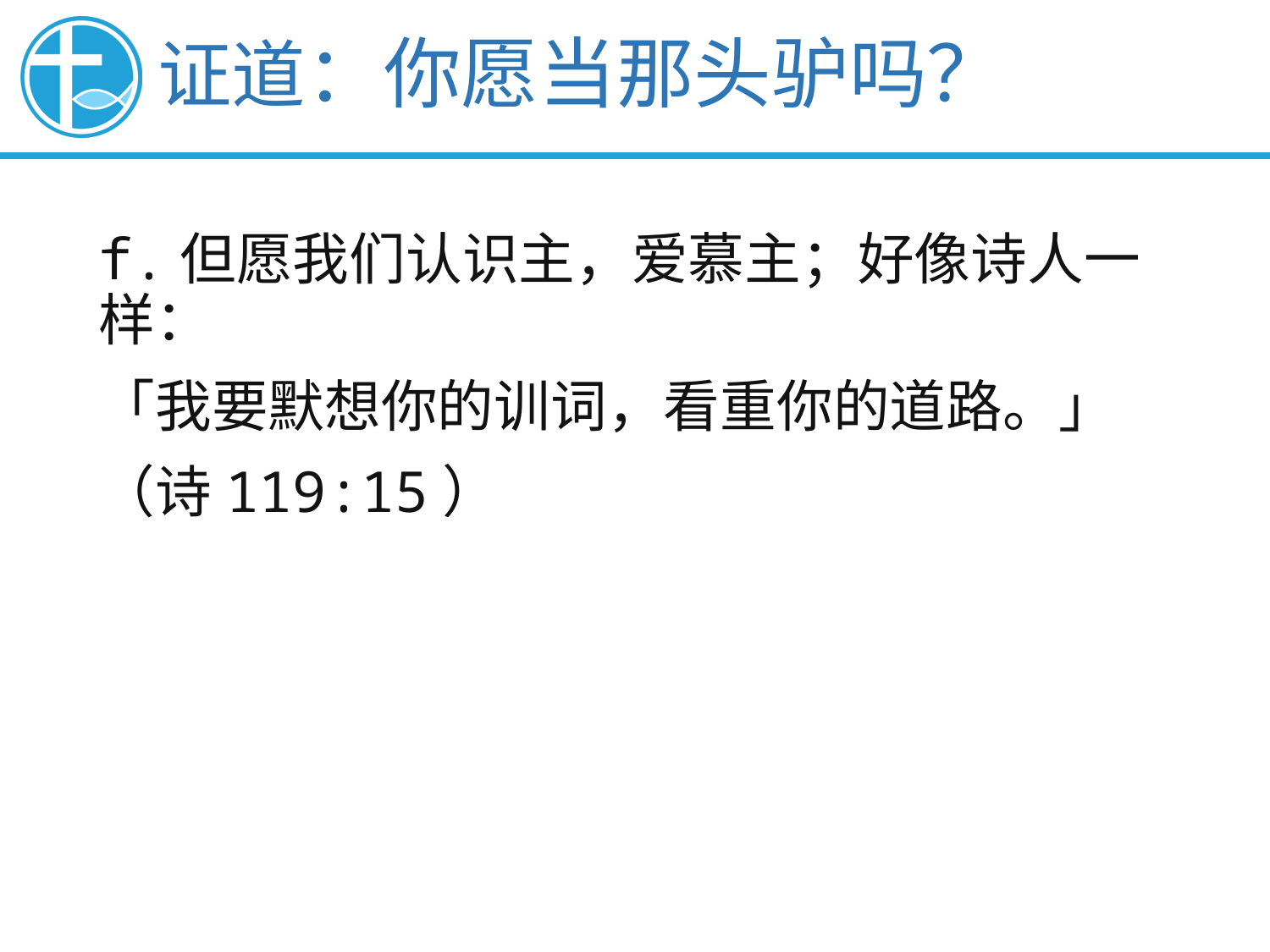

证道：你愿当那头驴吗？
f.但愿我们认识主，爱慕主；好像诗人一样：
「我要默想你的训词，看重你的道路。」
（诗119:15）